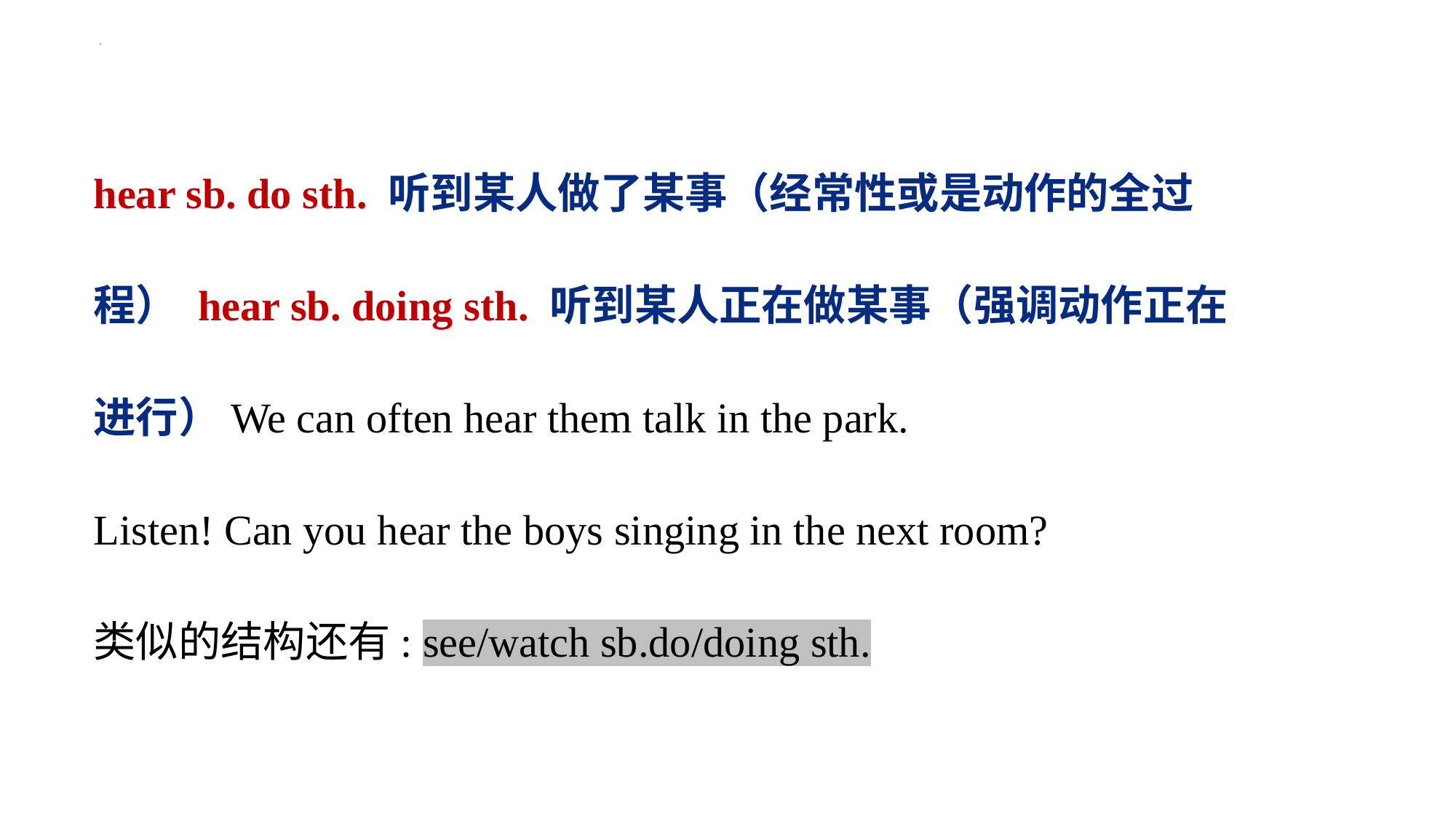

hear sb. do sth. 听到某人做了某事（经常性或是动作的全过程） hear sb. doing sth. 听到某人正在做某事（强调动作正在进行）We can often hear them talk in the park.
Listen! Can you hear the boys singing in the next room?
类似的结构还有: see/watch sb.do/doing sth.